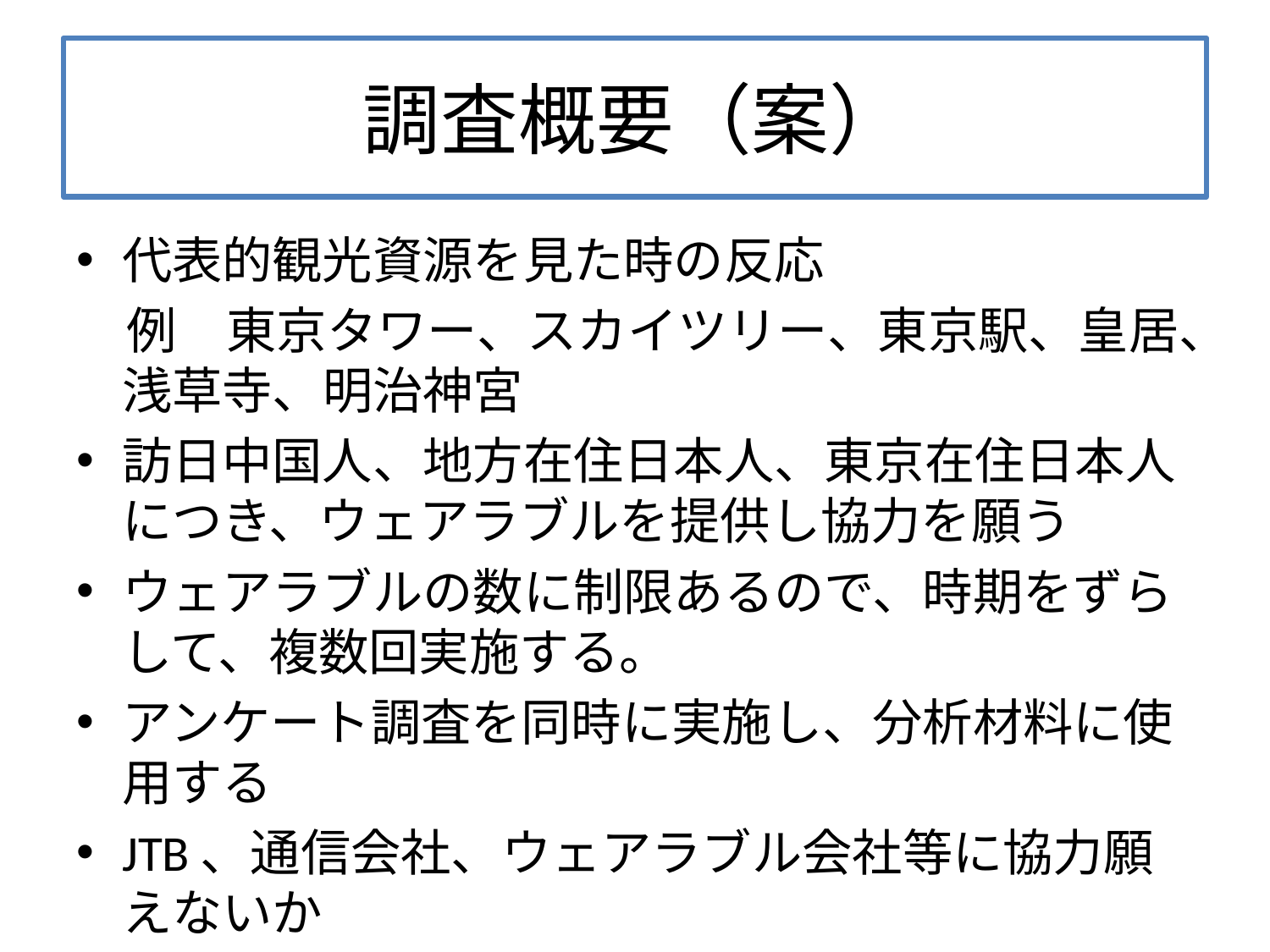

# 調査概要（案）
代表的観光資源を見た時の反応
　例　東京タワー、スカイツリー、東京駅、皇居、浅草寺、明治神宮
訪日中国人、地方在住日本人、東京在住日本人につき、ウェアラブルを提供し協力を願う
ウェアラブルの数に制限あるので、時期をずらして、複数回実施する。
アンケート調査を同時に実施し、分析材料に使用する
JTB、通信会社、ウェアラブル会社等に協力願えないか